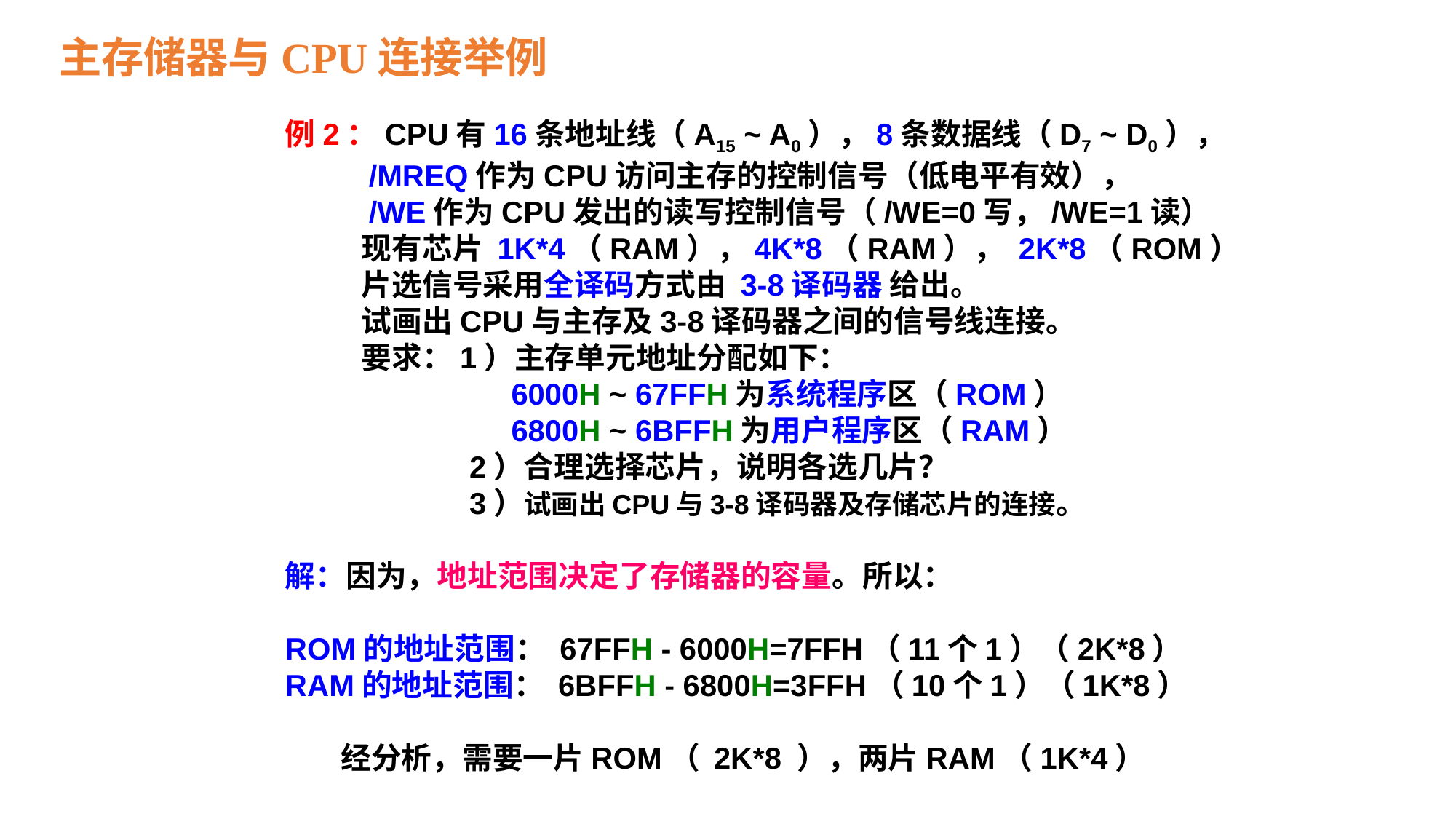

主存储器与CPU连接举例
例2：CPU有16条地址线（A15 ~ A0），8条数据线（D7 ~ D0），
          /MREQ作为CPU访问主存的控制信号（低电平有效），
          /WE作为CPU发出的读写控制信号（/WE=0写，/WE=1读）
          现有芯片 1K*4（RAM），4K*8（RAM）， 2K*8（ROM）
          片选信号采用全译码方式由 3-8译码器 给出。
          试画出CPU与主存及3-8译码器之间的信号线连接。
          要求：1）主存单元地址分配如下：
                           6000H ~ 67FFH为系统程序区（ROM）
                           6800H ~ 6BFFH为用户程序区（RAM）
                      2）合理选择芯片，说明各选几片？
                      3）试画出CPU与3-8译码器及存储芯片的连接。

解：因为，地址范围决定了存储器的容量。所以：

ROM的地址范围： 67FFH - 6000H=7FFH（11个1）（2K*8）
RAM的地址范围： 6BFFH - 6800H=3FFH（10个1）（1K*8）

       经分析，需要一片ROM（ 2K*8 ），两片RAM（1K*4）